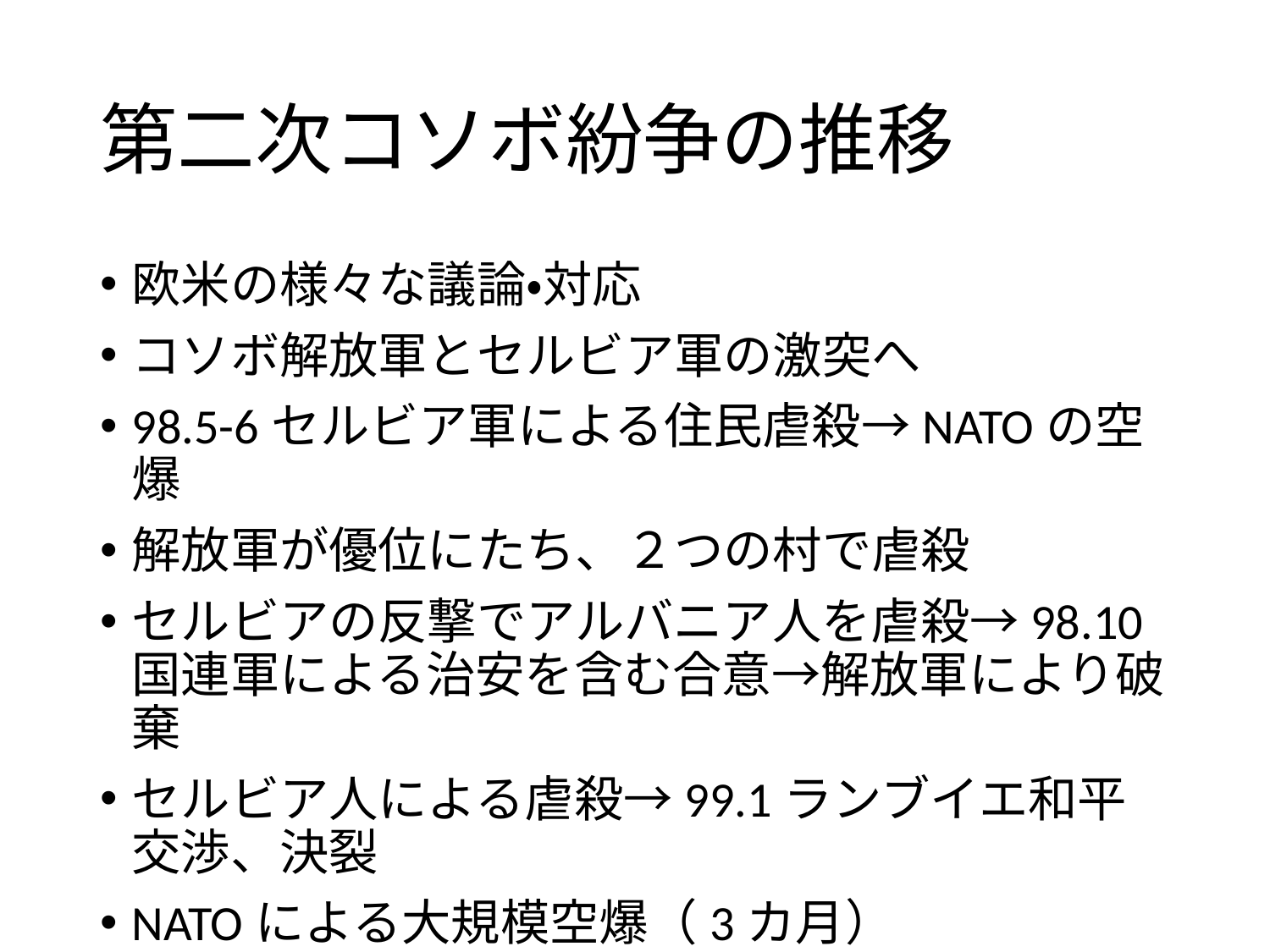

# 第二次コソボ紛争の推移
欧米の様々な議論・対応
コソボ解放軍とセルビア軍の激突へ
98.5-6セルビア軍による住民虐殺→NATOの空爆
解放軍が優位にたち、２つの村で虐殺
セルビアの反撃でアルバニア人を虐殺→98.10国連軍による治安を含む合意→解放軍により破棄
セルビア人による虐殺→99.1ランブイエ和平交渉、決裂
NATOによる大規模空爆（3カ月）